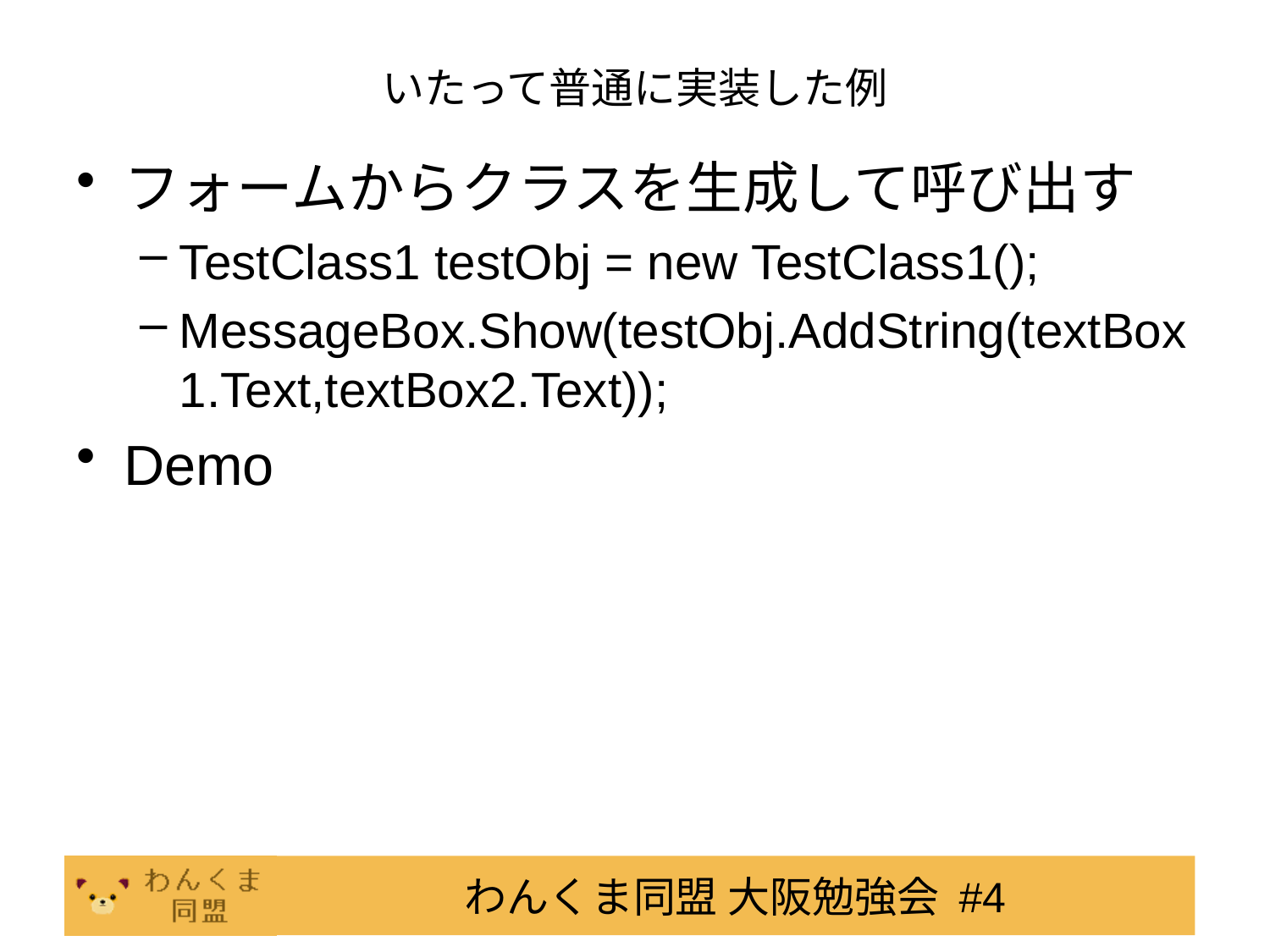

# いたって普通に実装した例
フォームからクラスを生成して呼び出す
TestClass1 testObj = new TestClass1();
MessageBox.Show(testObj.AddString(textBox1.Text,textBox2.Text));
Demo